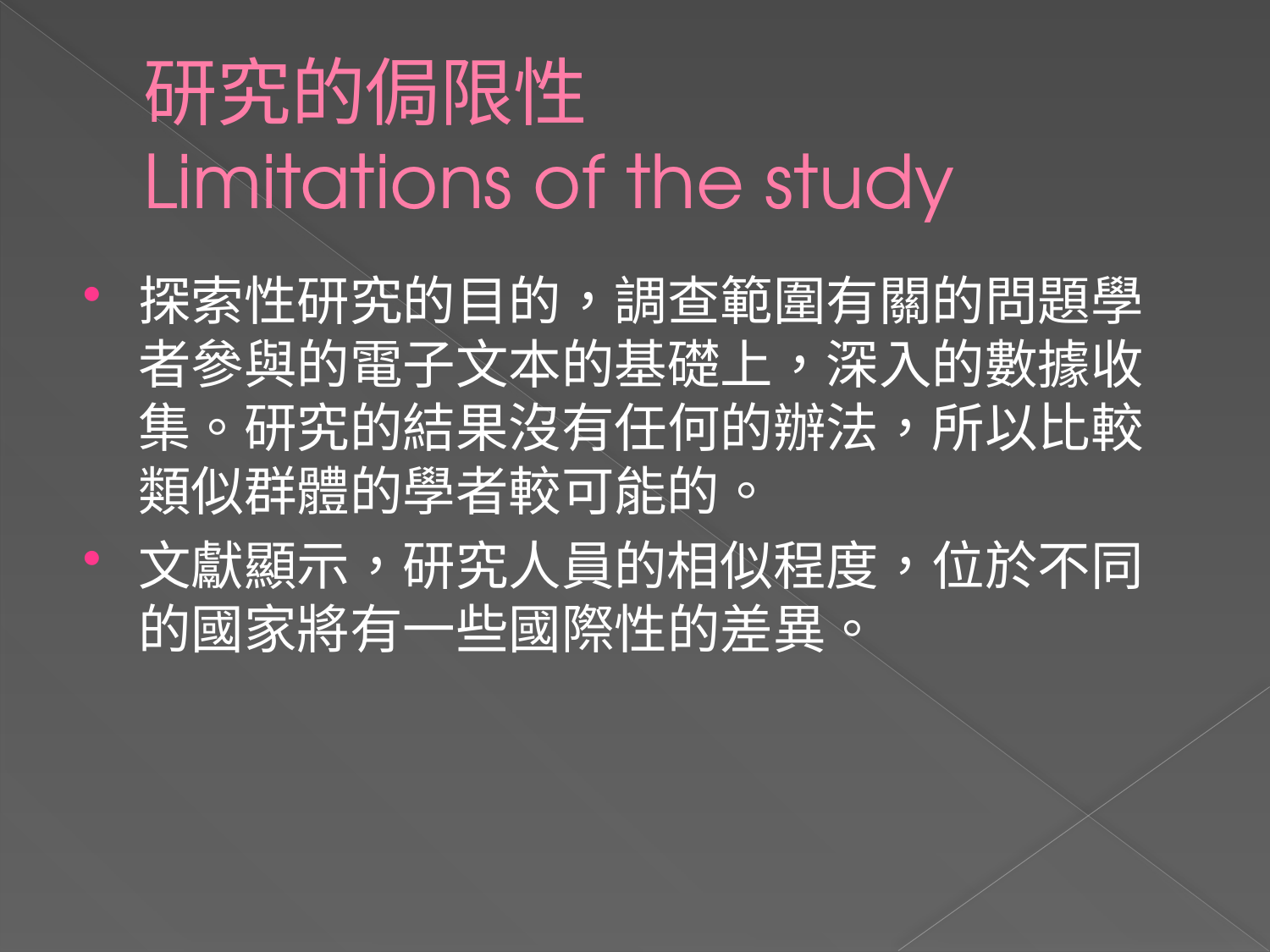

# 研究的侷限性 Limitations of the study
探索性研究的目的，調查範圍有關的問題學者參與的電子文本的基礎上，深入的數據收集。研究的結果沒有任何的辦法，所以比較類似群體的學者較可能的。
文獻顯示，研究人員的相似程度，位於不同的國家將有一些國際性的差異。